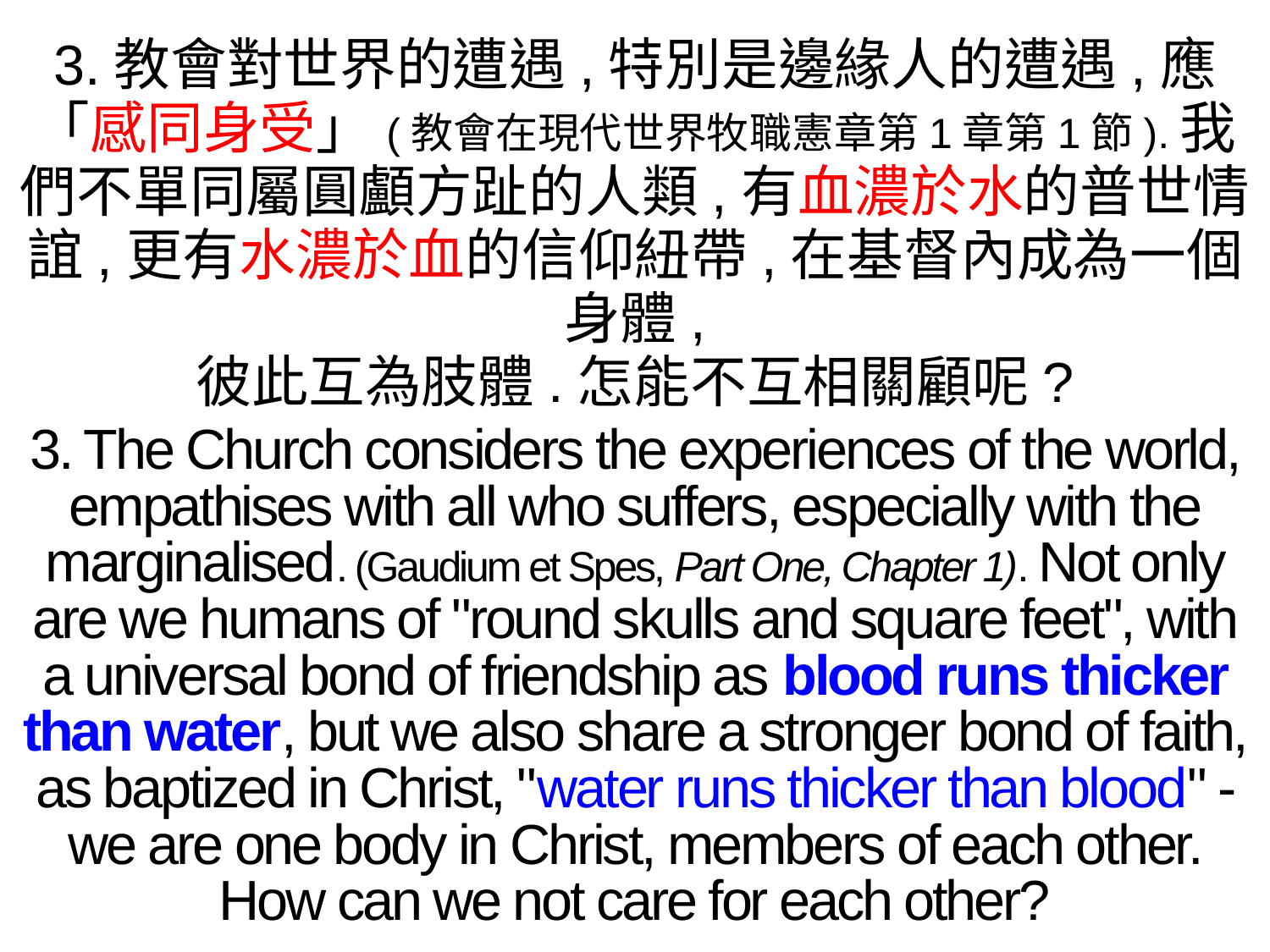

3.教會對世界的遭遇,特別是邊緣人的遭遇,應「感同身受」(教會在現代世界牧職憲章第1章第1節).我們不單同屬圓顱方趾的人類,有血濃於水的普世情誼,更有水濃於血的信仰紐帶,在基督內成為一個身體,
彼此互為肢體.怎能不互相關顧呢?
3. The Church considers the experiences of the world, empathises with all who suffers, especially with the marginalised. (Gaudium et Spes, Part One, Chapter 1). Not only are we humans of "round skulls and square feet", with a universal bond of friendship as blood runs thicker than water, but we also share a stronger bond of faith, as baptized in Christ, "water runs thicker than blood" - we are one body in Christ, members of each other. How can we not care for each other?